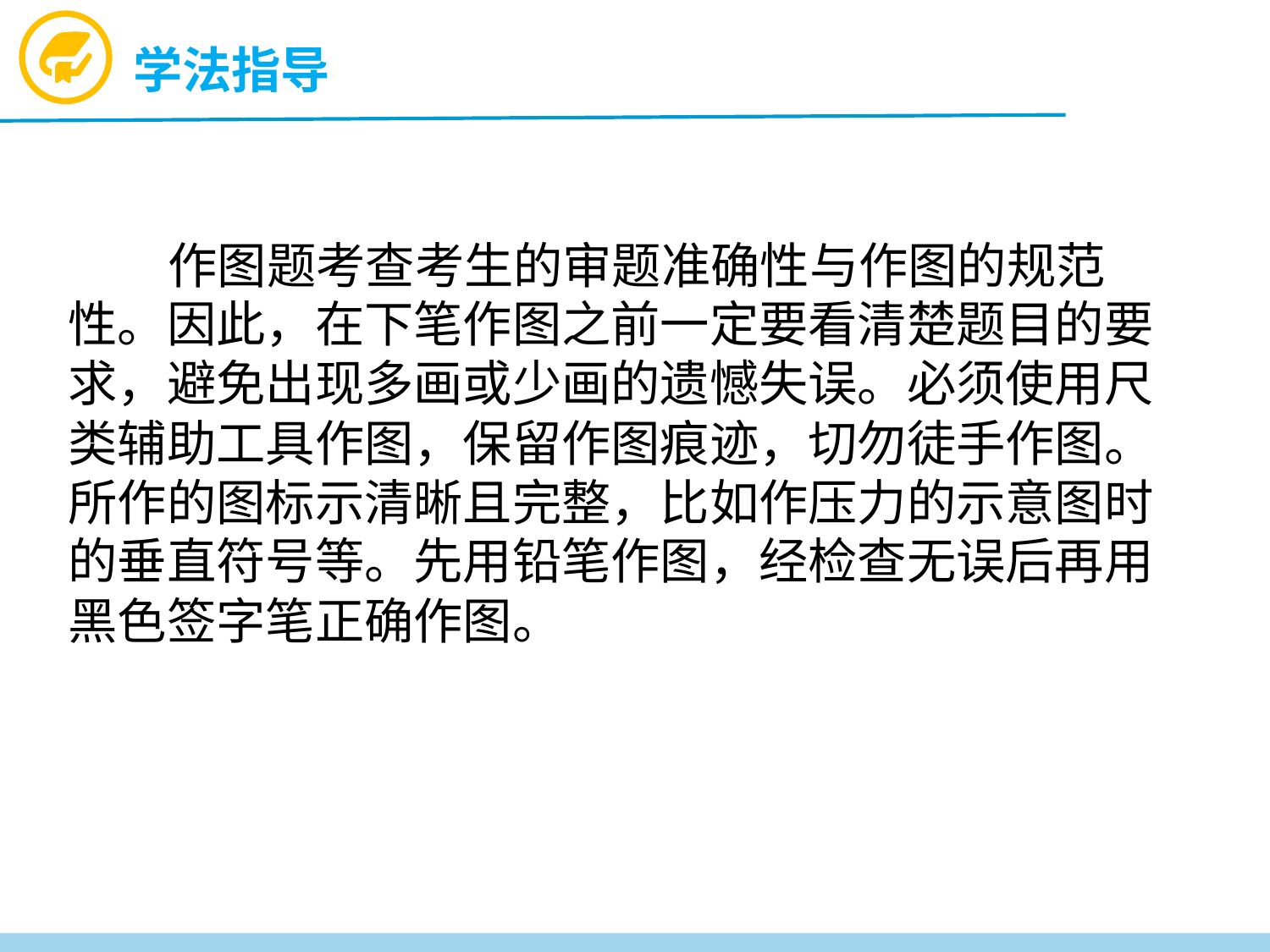

学法指导
作图题考查考生的审题准确性与作图的规范性。因此，在下笔作图之前一定要看清楚题目的要求，避免出现多画或少画的遗憾失误。必须使用尺类辅助工具作图，保留作图痕迹，切勿徒手作图。所作的图标示清晰且完整，比如作压力的示意图时的垂直符号等。先用铅笔作图，经检查无误后再用黑色签字笔正确作图。